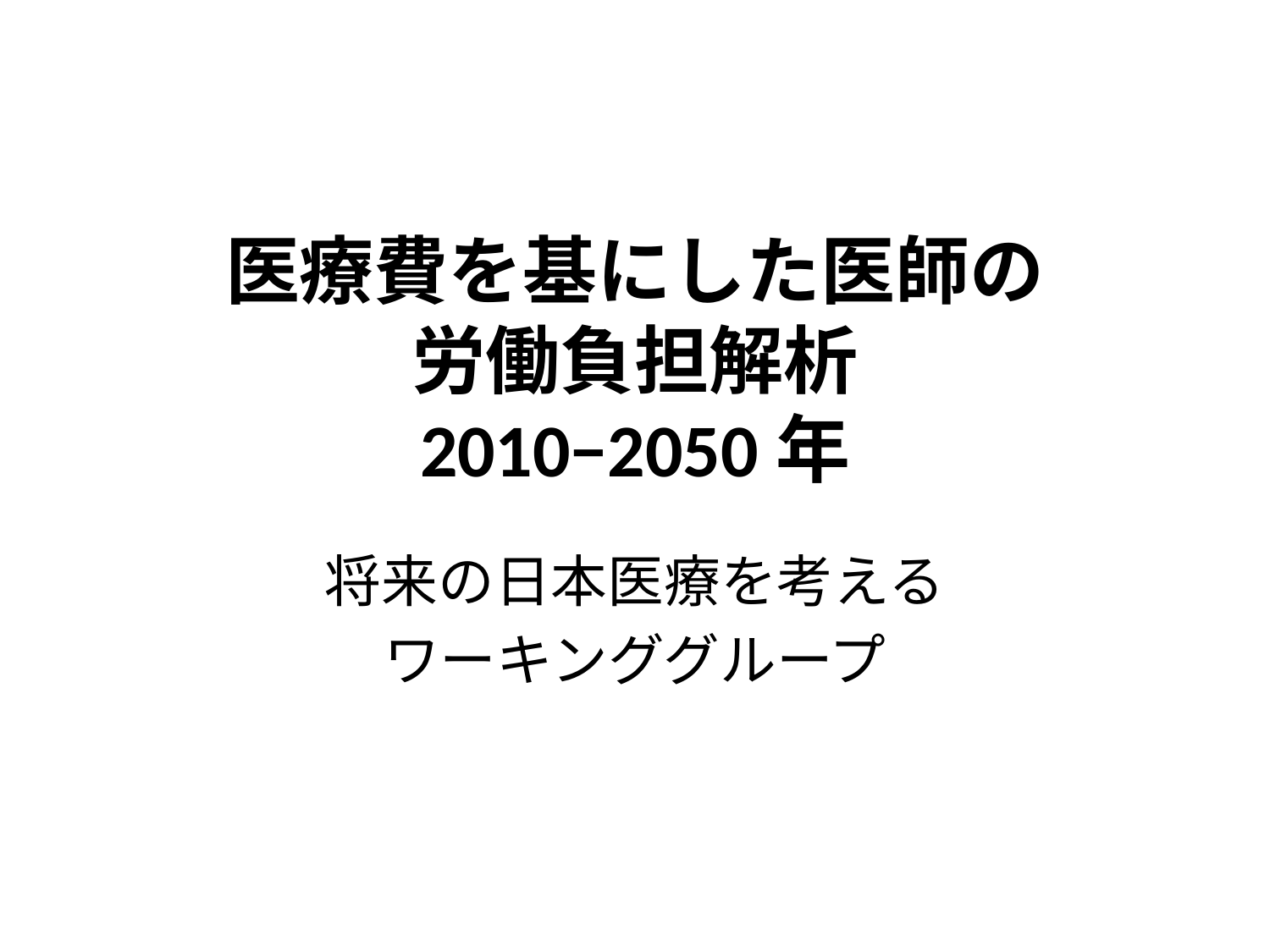

# 医療費を基にした医師の 労働負担解析 2010−2050年
将来の日本医療を考える
ワーキンググループ